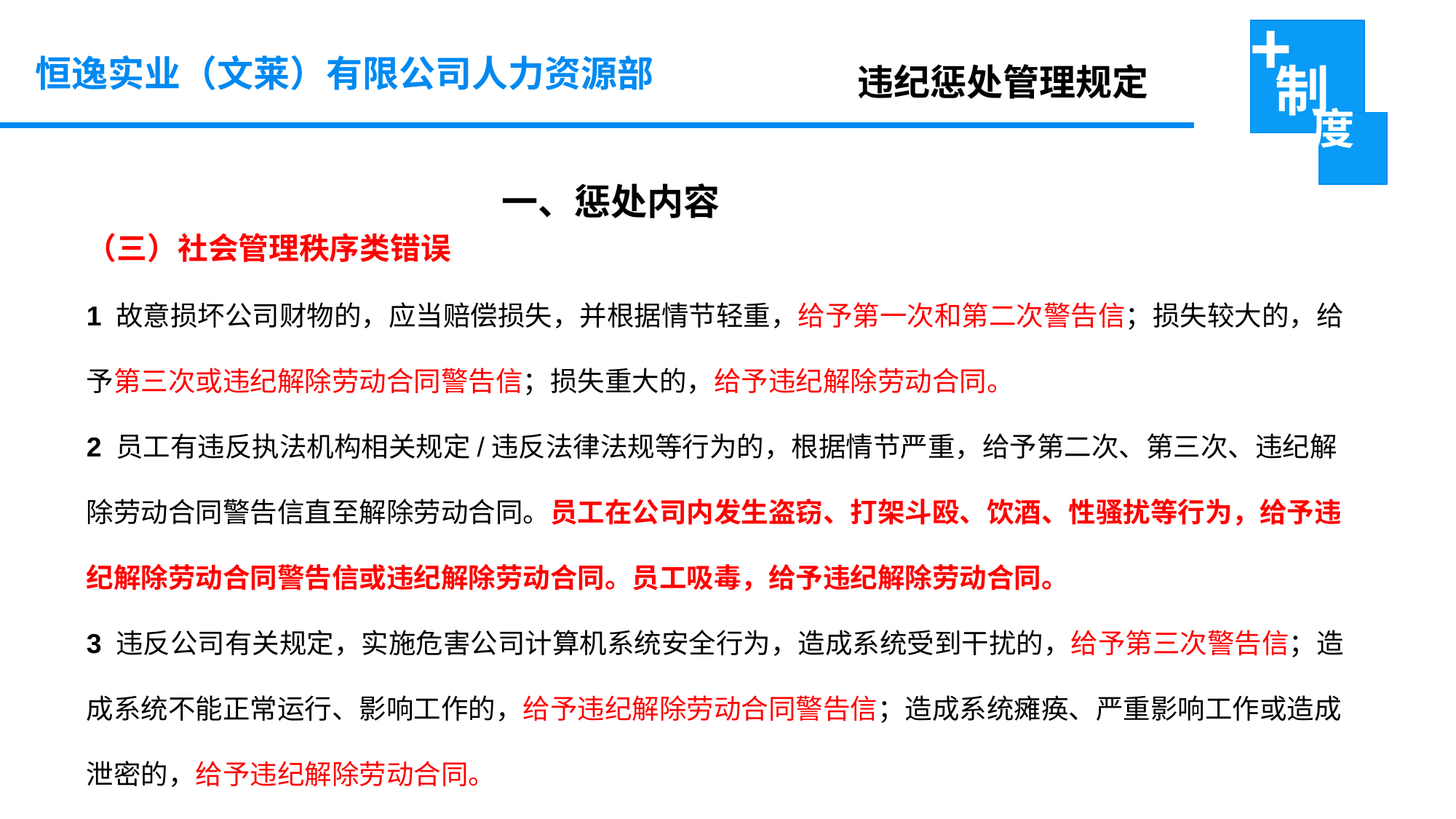

恒逸实业（文莱）有限公司人力资源部
违纪惩处管理规定
 一、惩处内容
（三）社会管理秩序类错误
1 故意损坏公司财物的，应当赔偿损失，并根据情节轻重，给予第一次和第二次警告信；损失较大的，给予第三次或违纪解除劳动合同警告信；损失重大的，给予违纪解除劳动合同。
2 员工有违反执法机构相关规定/违反法律法规等行为的，根据情节严重，给予第二次、第三次、违纪解除劳动合同警告信直至解除劳动合同。员工在公司内发生盗窃、打架斗殴、饮酒、性骚扰等行为，给予违纪解除劳动合同警告信或违纪解除劳动合同。员工吸毒，给予违纪解除劳动合同。
3 违反公司有关规定，实施危害公司计算机系统安全行为，造成系统受到干扰的，给予第三次警告信；造成系统不能正常运行、影响工作的，给予违纪解除劳动合同警告信；造成系统瘫痪、严重影响工作或造成泄密的，给予违纪解除劳动合同。